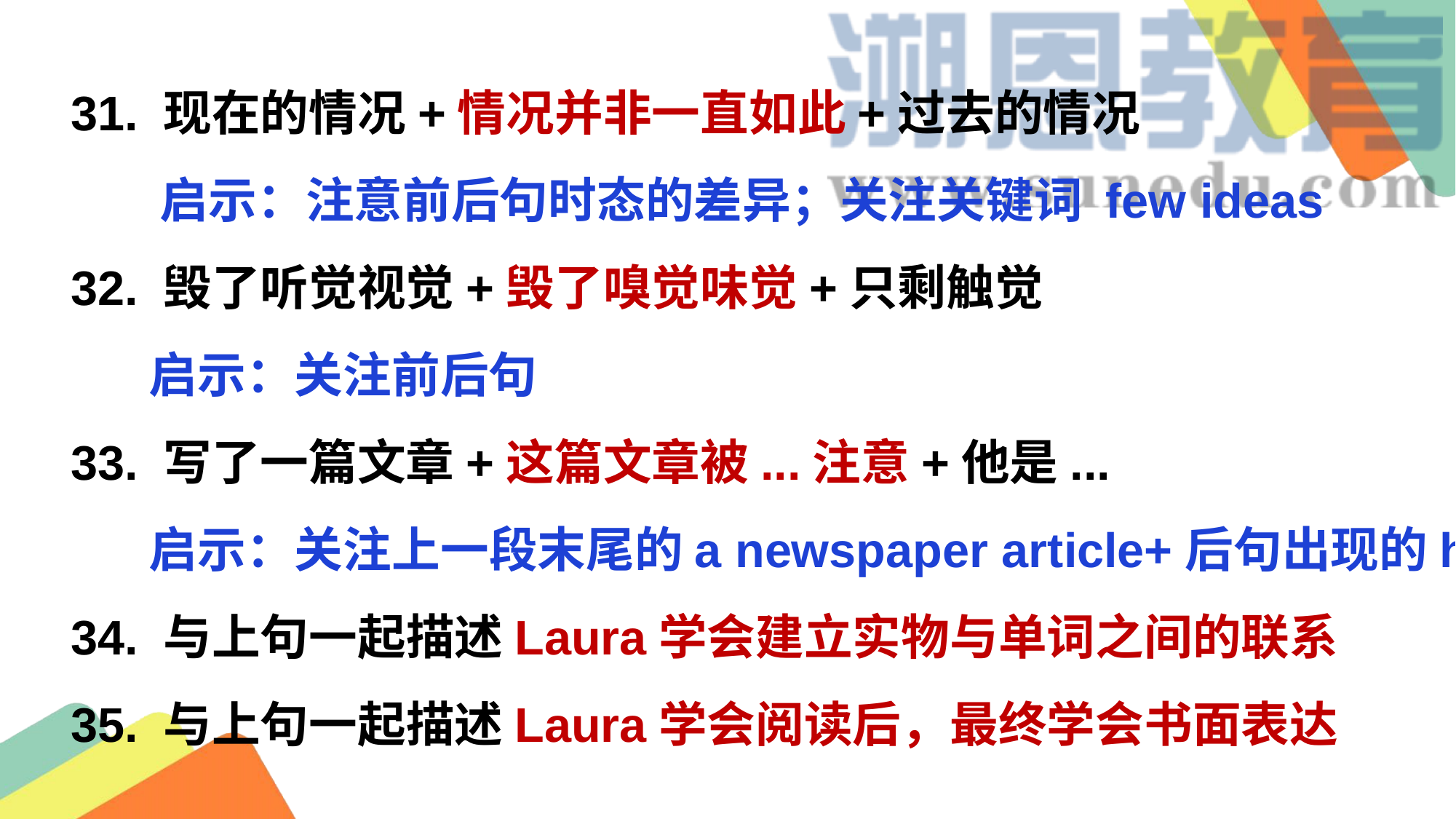

31. 现在的情况+情况并非一直如此+过去的情况
       启示：注意前后句时态的差异；关注关键词 few ideas
32. 毁了听觉视觉+毁了嗅觉味觉+只剩触觉
      启示：关注前后句
33. 写了一篇文章+这篇文章被...注意+他是...
      启示：关注上一段末尾的a newspaper article+后句出现的he
34. 与上句一起描述Laura学会建立实物与单词之间的联系
35. 与上句一起描述Laura学会阅读后，最终学会书面表达